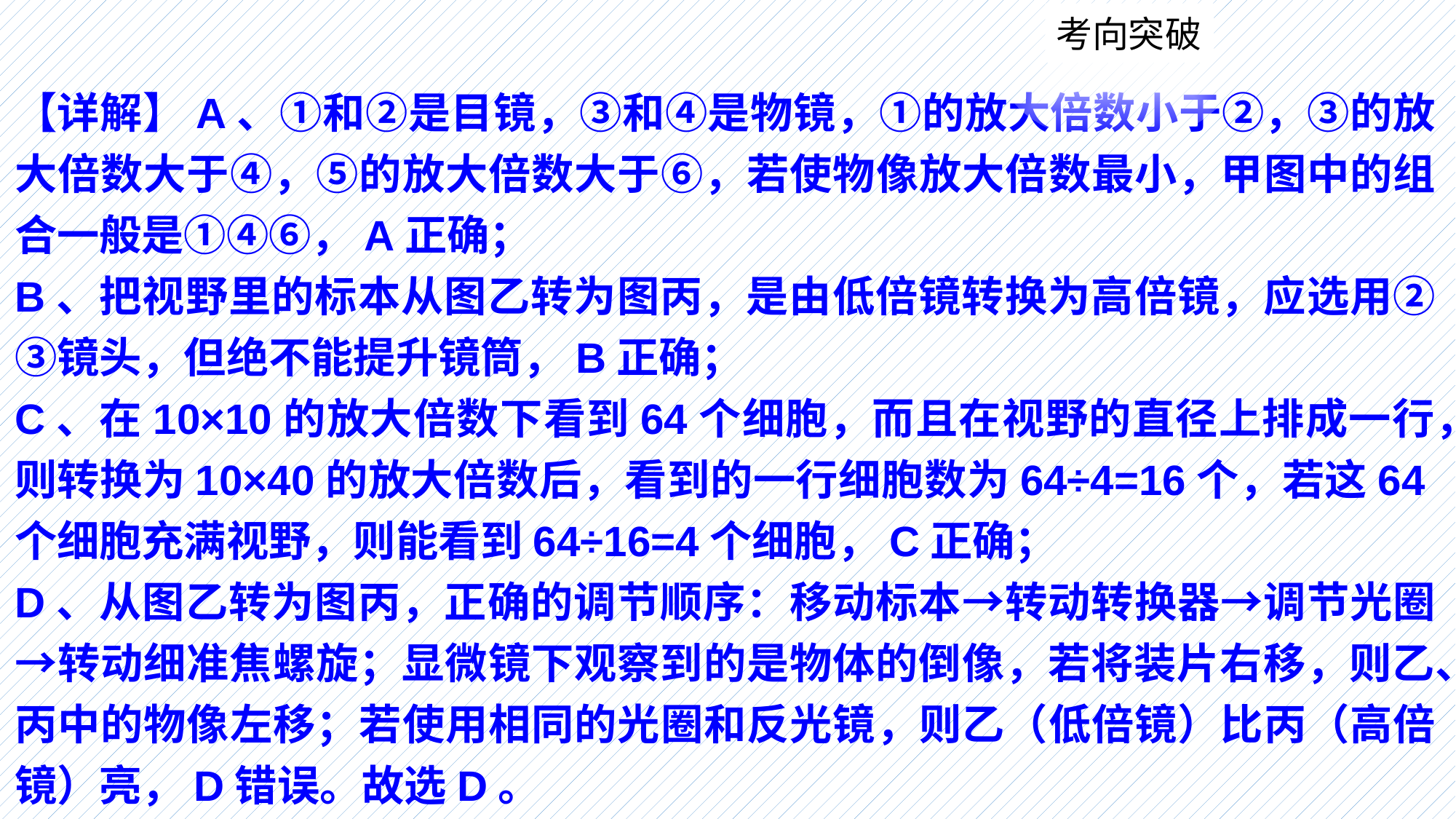

考向突破
【详解】A、①和②是目镜，③和④是物镜，①的放大倍数小于②，③的放大倍数大于④，⑤的放大倍数大于⑥，若使物像放大倍数最小，甲图中的组合一般是①④⑥，A正确；
B、把视野里的标本从图乙转为图丙，是由低倍镜转换为高倍镜，应选用②③镜头，但绝不能提升镜筒，B正确；
C、在10×10的放大倍数下看到64个细胞，而且在视野的直径上排成一行，则转换为10×40的放大倍数后，看到的一行细胞数为64÷4=16个，若这64个细胞充满视野，则能看到64÷16=4个细胞，C正确；
D、从图乙转为图丙，正确的调节顺序：移动标本→转动转换器→调节光圈→转动细准焦螺旋；显微镜下观察到的是物体的倒像，若将装片右移，则乙、丙中的物像左移；若使用相同的光圈和反光镜，则乙（低倍镜）比丙（高倍镜）亮，D错误。故选D。